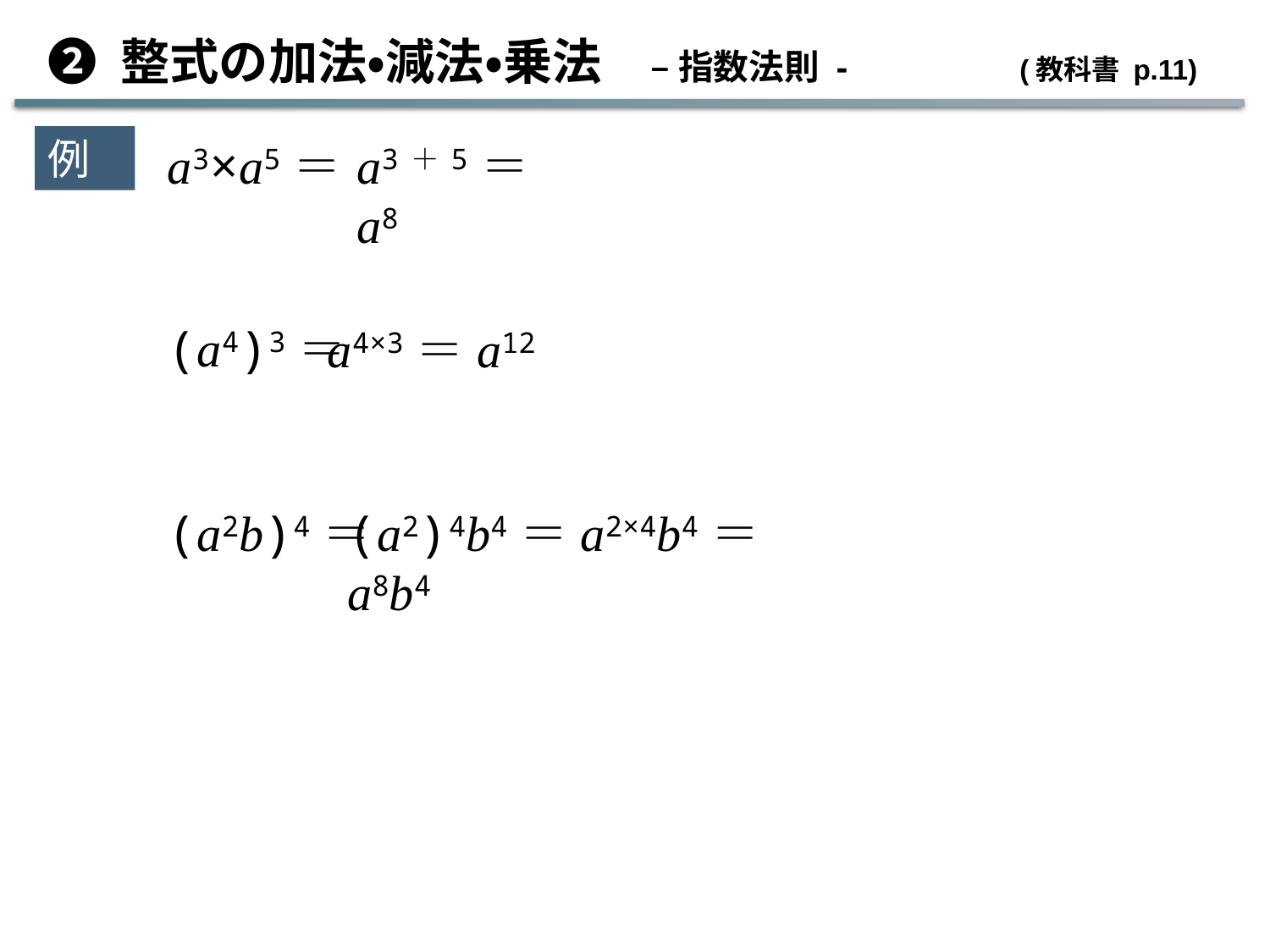

➋ 整式の加法・減法・乗法　– 指数法則 -	      (教科書 p.11)
例６

a3×a5＝
a3＋5＝a8
(a4)3＝
a4×3＝a12
(a2b)4＝
(a2)4b4＝a2×4b4＝a8b4